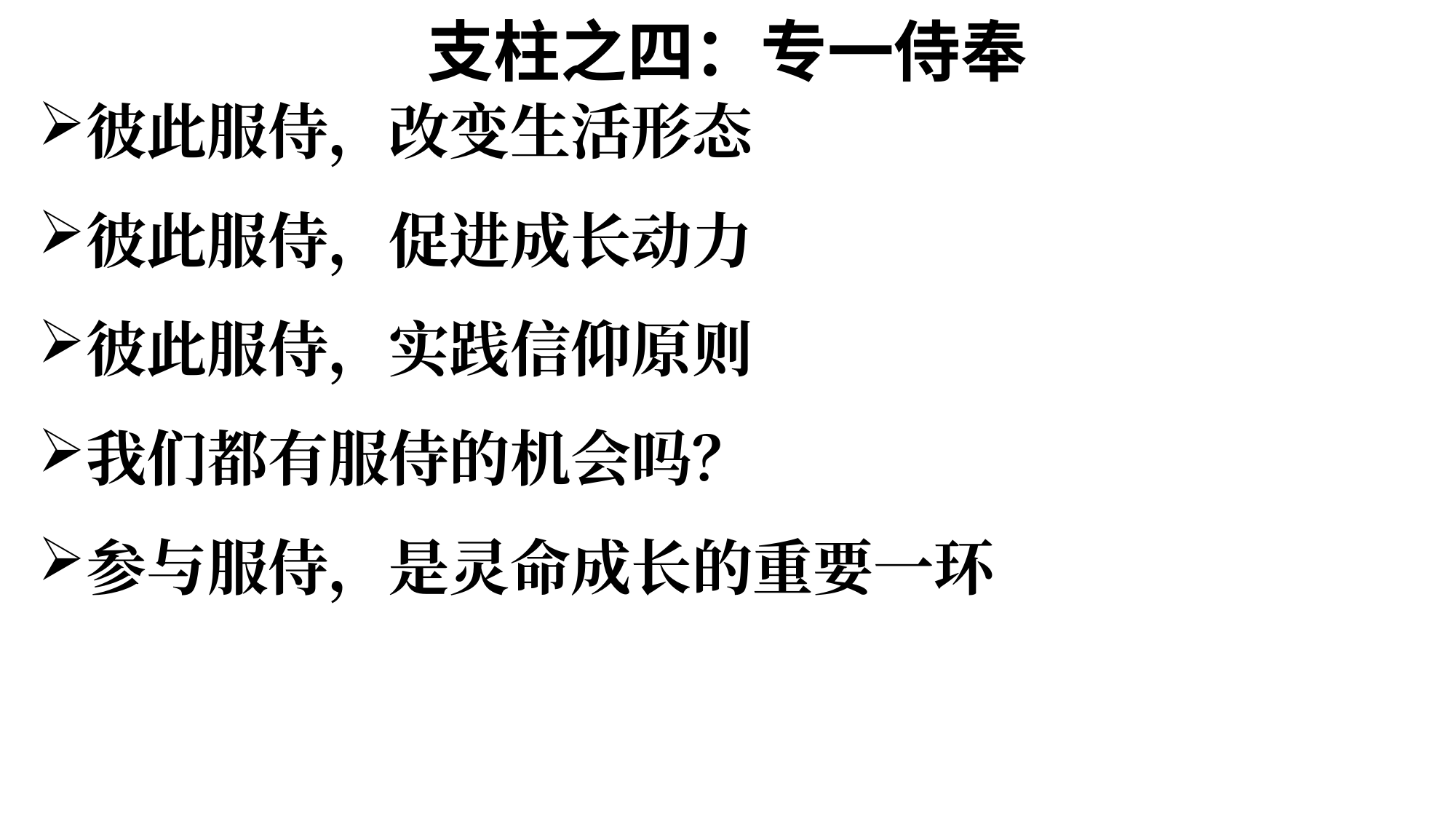

# 支柱之四：专一侍奉
彼此服侍，改变生活形态

彼此服侍，促进成长动力

彼此服侍，实践信仰原则

我们都有服侍的机会吗？

参与服侍，是灵命成长的重要一环